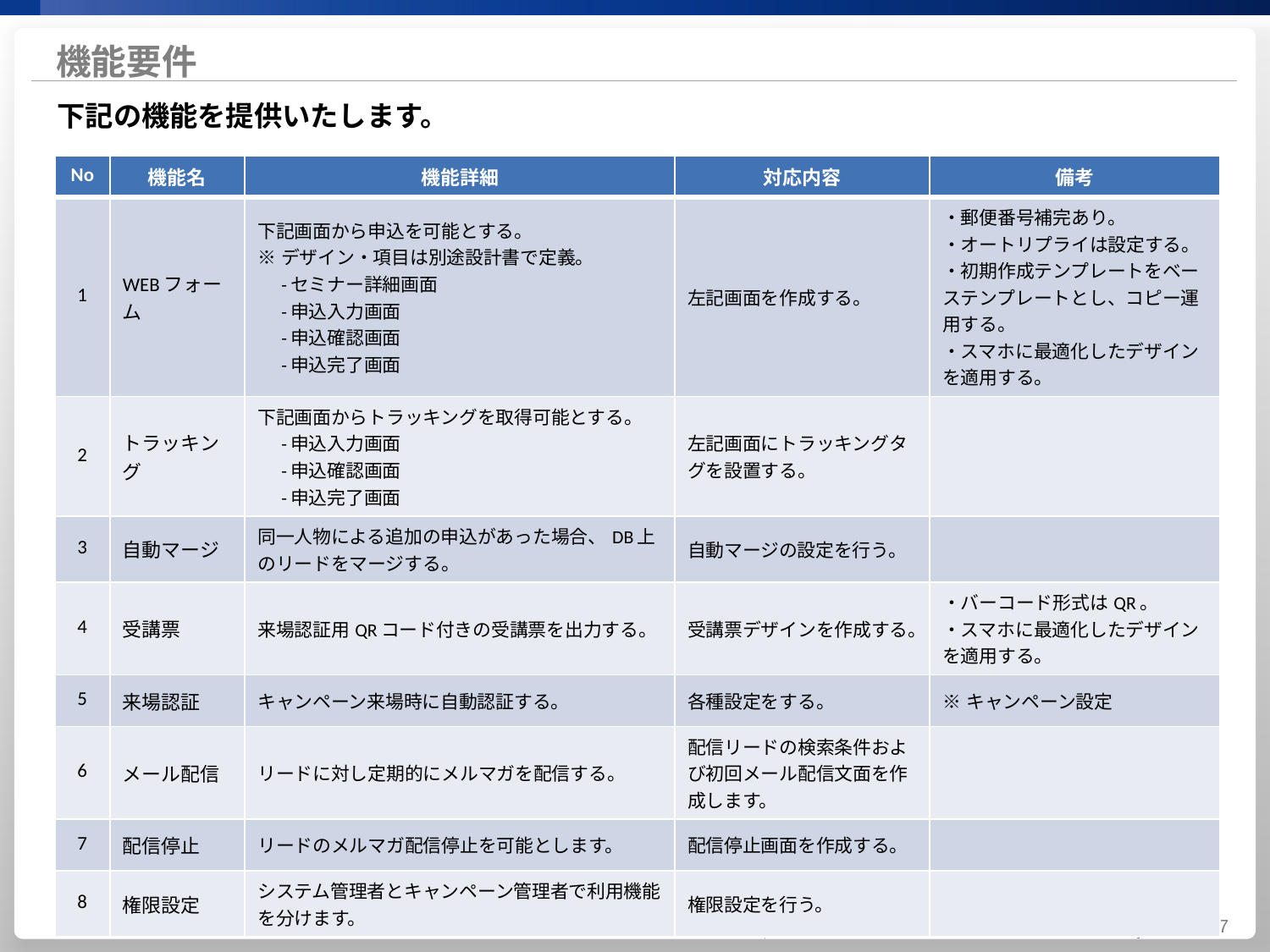

# 機能要件
下記の機能を提供いたします。
| No | 機能名 | 機能詳細 | 対応内容 | 備考 |
| --- | --- | --- | --- | --- |
| 1 | WEBフォーム | 下記画面から申込を可能とする。 ※デザイン・項目は別途設計書で定義。 　-セミナー詳細画面 　-申込入力画面 　-申込確認画面 　-申込完了画面 | 左記画面を作成する。 | ・郵便番号補完あり。 ・オートリプライは設定する。 ・初期作成テンプレートをベーステンプレートとし、コピー運用する。 ・スマホに最適化したデザインを適用する。 |
| 2 | トラッキング | 下記画面からトラッキングを取得可能とする。 　-申込入力画面 　-申込確認画面 　-申込完了画面 | 左記画面にトラッキングタグを設置する。 |  |
| 3 | 自動マージ | 同一人物による追加の申込があった場合、DB上のリードをマージする。 | 自動マージの設定を行う。 |  |
| 4 | 受講票 | 来場認証用QRコード付きの受講票を出力する。 | 受講票デザインを作成する。 | ・バーコード形式はQR。 ・スマホに最適化したデザインを適用する。 |
| 5 | 来場認証 | キャンペーン来場時に自動認証する。 | 各種設定をする。 | ※キャンペーン設定 |
| 6 | メール配信 | リードに対し定期的にメルマガを配信する。 | 配信リードの検索条件および初回メール配信文面を作成します。 |  |
| 7 | 配信停止 | リードのメルマガ配信停止を可能とします。 | 配信停止画面を作成する。 |  |
| 8 | 権限設定 | システム管理者とキャンペーン管理者で利用機能を分けます。 | 権限設定を行う。 |  |
7